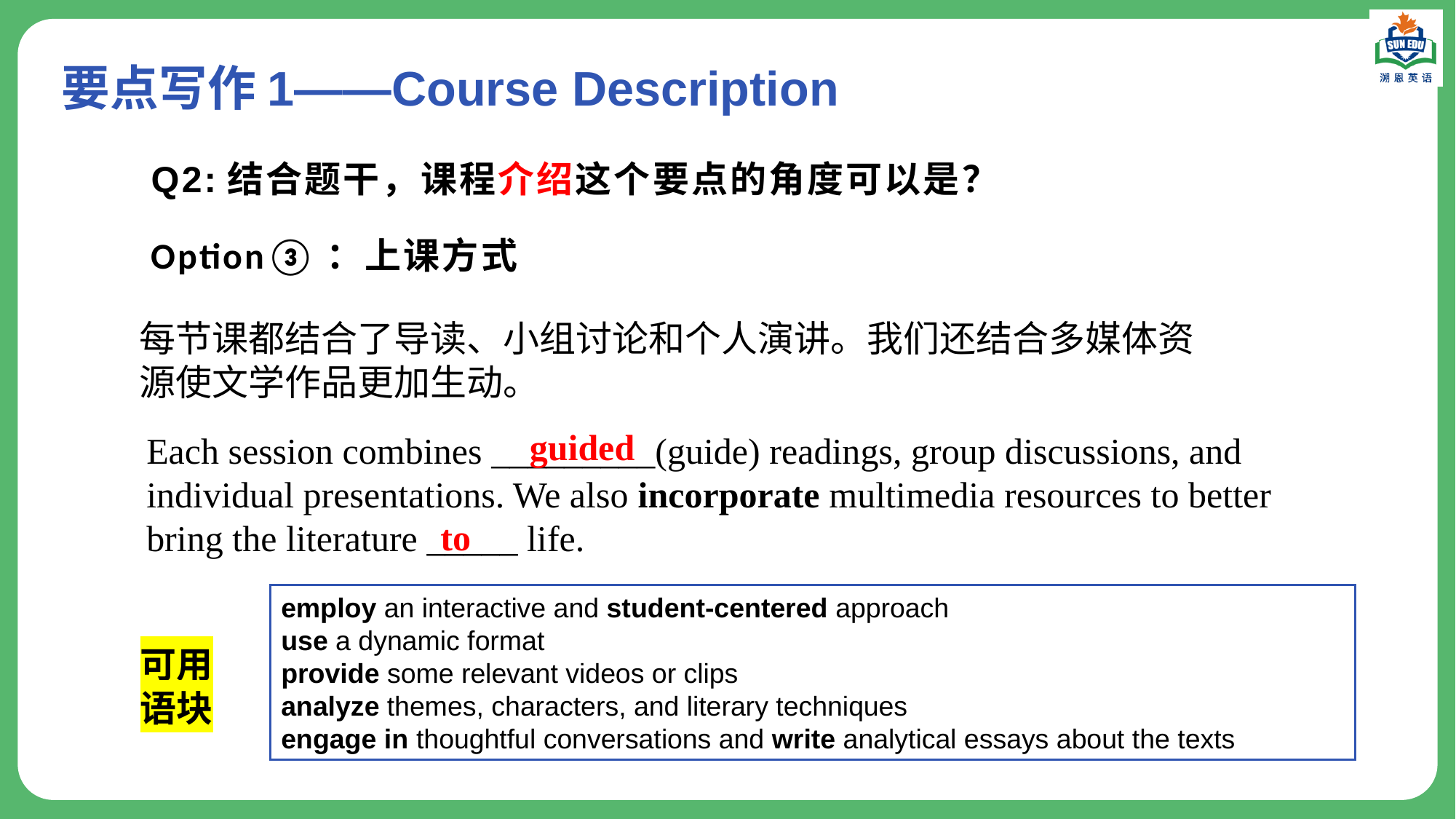

# 要点写作1——Course Description
Q2:结合题干，课程介绍这个要点的角度可以是？

Option③：上课方式
每节课都结合了导读、小组讨论和个人演讲。我们还结合多媒体资源使文学作品更加生动。
guided
Each session combines _________(guide) readings, group discussions, and individual presentations. We also incorporate multimedia resources to better bring the literature _____ life.
to
employ an interactive and student-centered approach
use a dynamic format
provide some relevant videos or clips
analyze themes, characters, and literary techniques
engage in thoughtful conversations and write analytical essays about the texts
可用
语块